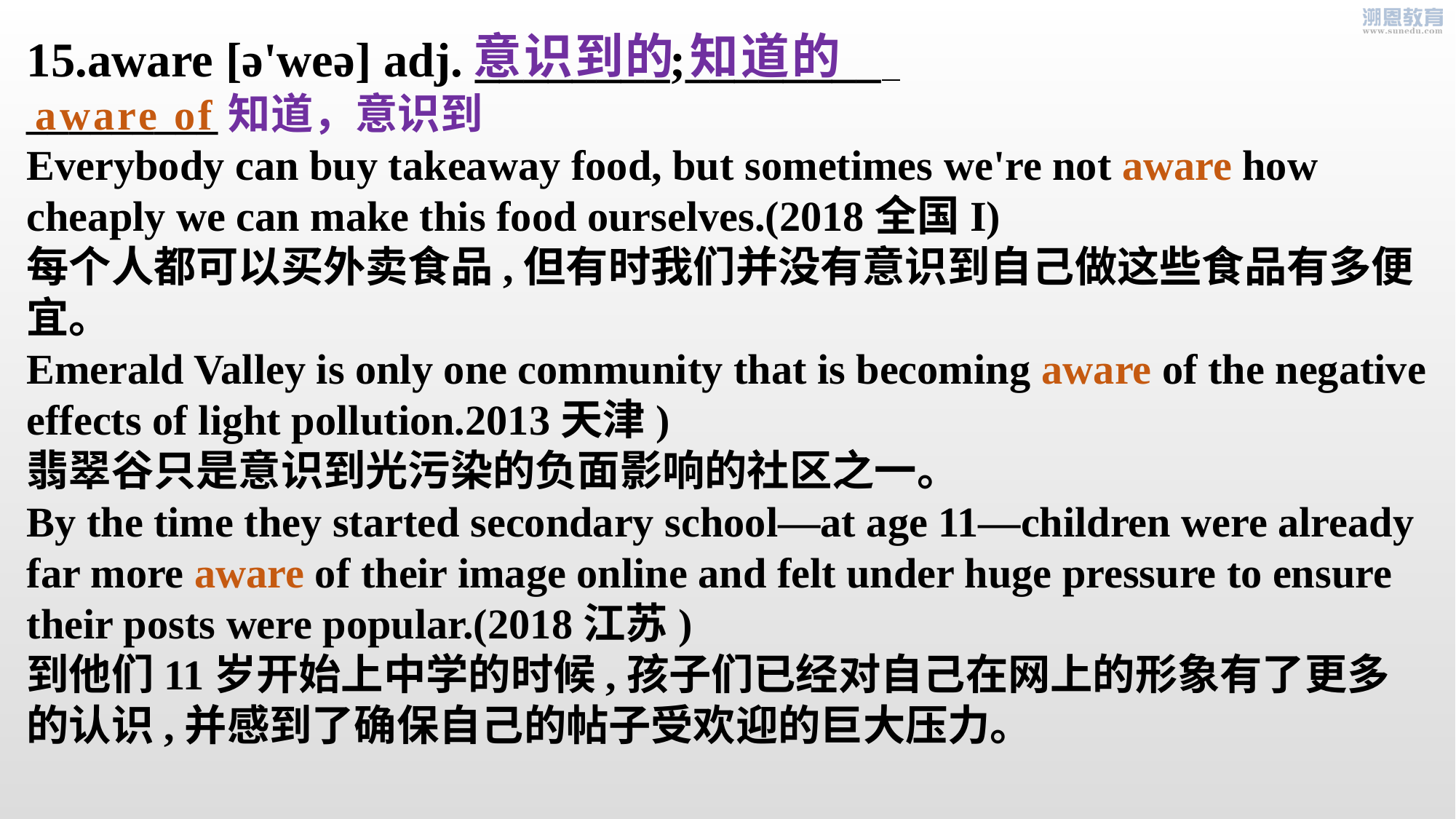

意识到的 知道的
15.aware [ə'weə] adj. ________;________
_________知道，意识到
Everybody can buy takeaway food, but sometimes we're not aware how cheaply we can make this food ourselves.(2018全国I)
每个人都可以买外卖食品,但有时我们并没有意识到自己做这些食品有多便宜。
Emerald Valley is only one community that is becoming aware of the negative effects of light pollution.2013天津)
翡翠谷只是意识到光污染的负面影响的社区之一。
By the time they started secondary school—at age 11—children were already far more aware of their image online and felt under huge pressure to ensure their posts were popular.(2018江苏)
到他们11岁开始上中学的时候,孩子们已经对自己在网上的形象有了更多的认识,并感到了确保自己的帖子受欢迎的巨大压力。
aware of